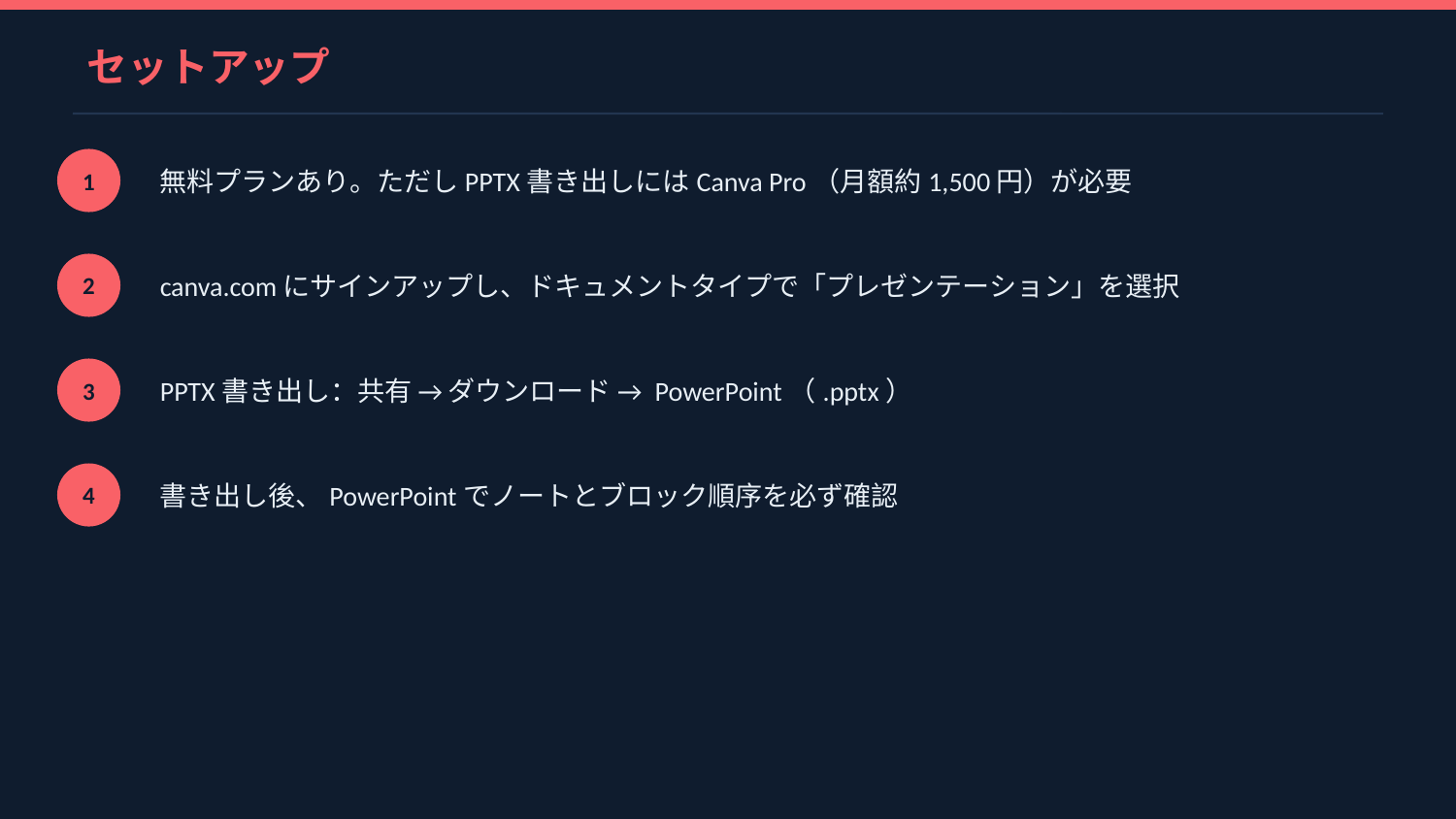

セットアップ

無料プランあり。ただしPPTX書き出しにはCanva Pro（月額約1,500円）が必要

1
canva.comにサインアップし、ドキュメントタイプで「プレゼンテーション」を選択

2
PPTX書き出し：共有 → ダウンロード → PowerPoint（.pptx）

3
書き出し後、PowerPointでノートとブロック順序を必ず確認

4